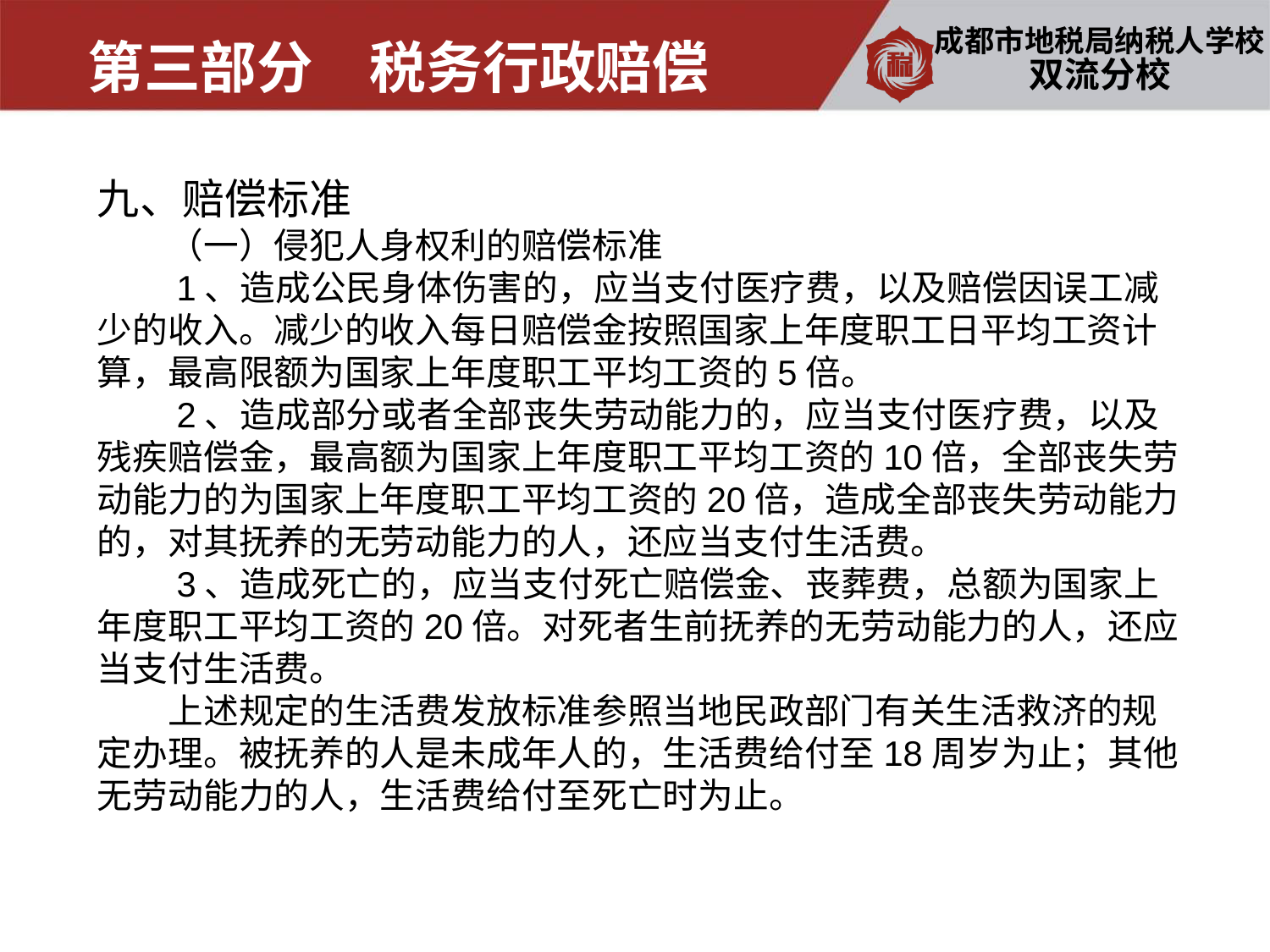

第三部分　税务行政赔偿
双流分校
九、赔偿标准
　　（一）侵犯人身权利的赔偿标准
　　1、造成公民身体伤害的，应当支付医疗费，以及赔偿因误工减少的收入。减少的收入每日赔偿金按照国家上年度职工日平均工资计算，最高限额为国家上年度职工平均工资的5倍。
　　2、造成部分或者全部丧失劳动能力的，应当支付医疗费，以及残疾赔偿金，最高额为国家上年度职工平均工资的10倍，全部丧失劳动能力的为国家上年度职工平均工资的20倍，造成全部丧失劳动能力的，对其抚养的无劳动能力的人，还应当支付生活费。
　　3、造成死亡的，应当支付死亡赔偿金、丧葬费，总额为国家上年度职工平均工资的20倍。对死者生前抚养的无劳动能力的人，还应当支付生活费。
　　上述规定的生活费发放标准参照当地民政部门有关生活救济的规定办理。被抚养的人是未成年人的，生活费给付至18周岁为止；其他无劳动能力的人，生活费给付至死亡时为止。